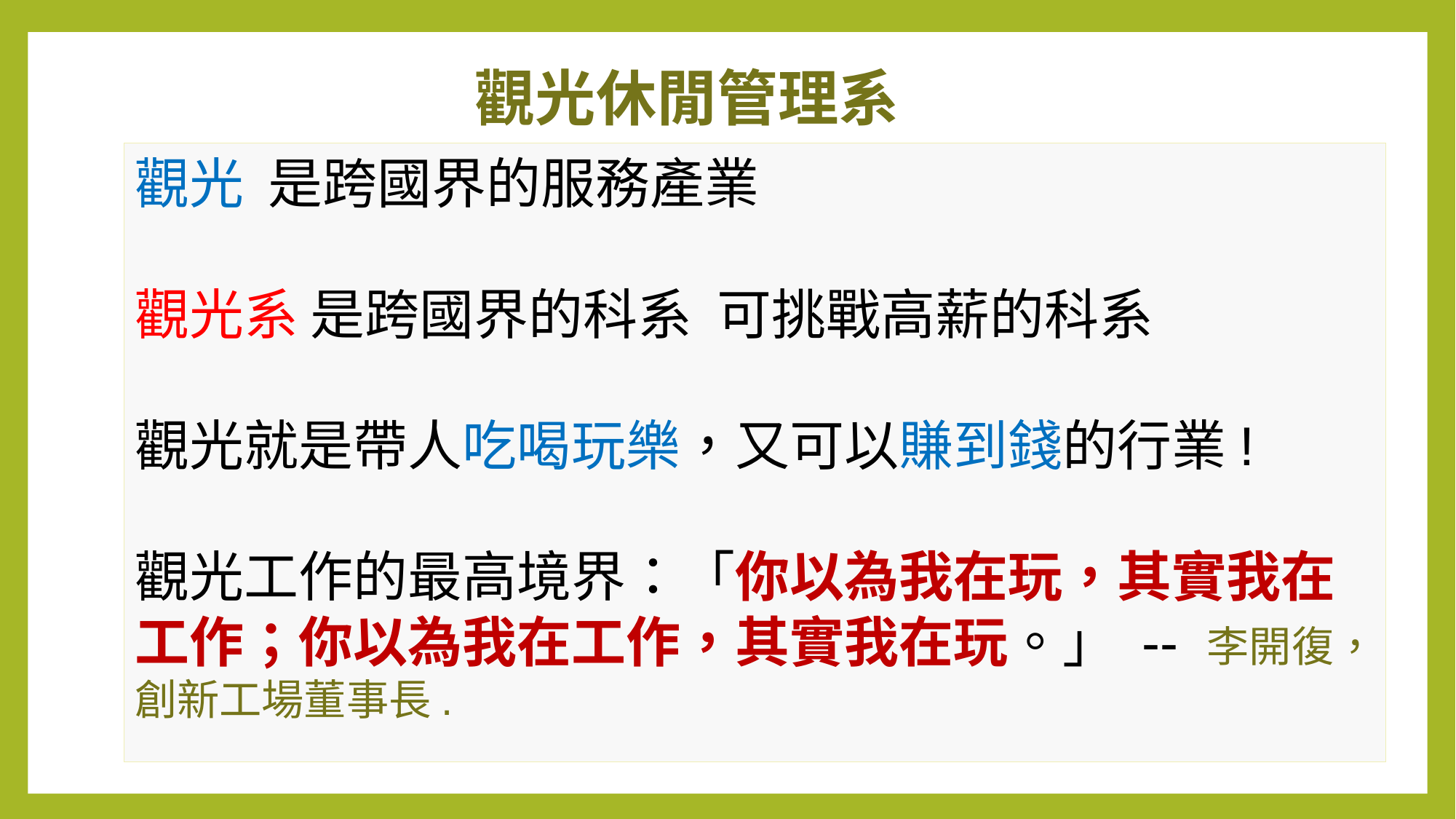

觀光休閒管理系
觀光  是跨國界的服務產業

觀光系 是跨國界的科系  可挑戰高薪的科系

觀光就是帶人吃喝玩樂，又可以賺到錢的行業!

觀光工作的最高境界：「你以為我在玩，其實我在工作；你以為我在工作，其實我在玩。」 -- 李開復，創新工場董事長.